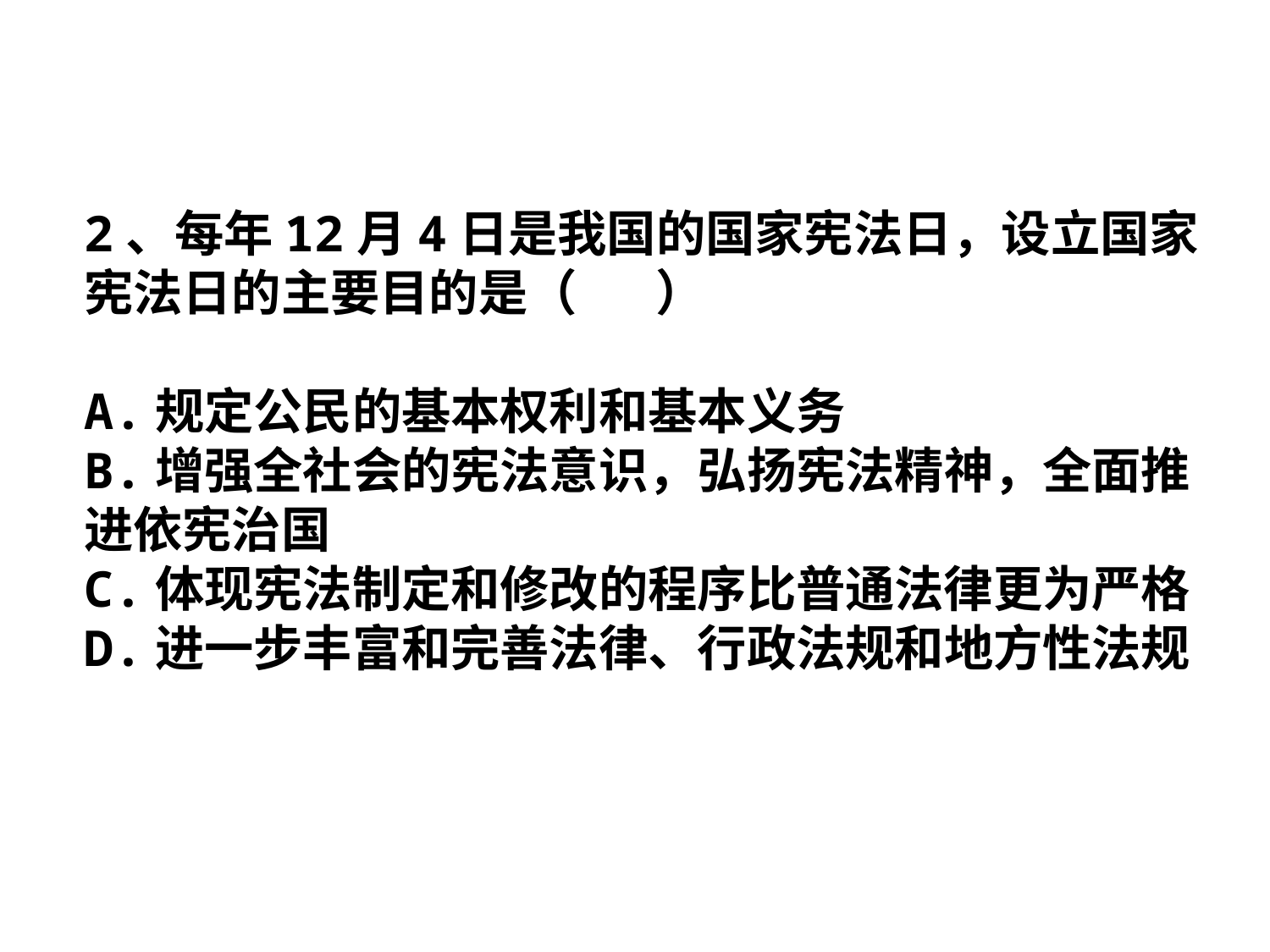

2、每年12月4日是我国的国家宪法日，设立国家宪法日的主要目的是（       ）

A.规定公民的基本权利和基本义务
B.增强全社会的宪法意识，弘扬宪法精神，全面推进依宪治国
C.体现宪法制定和修改的程序比普通法律更为严格
D.进一步丰富和完善法律、行政法规和地方性法规